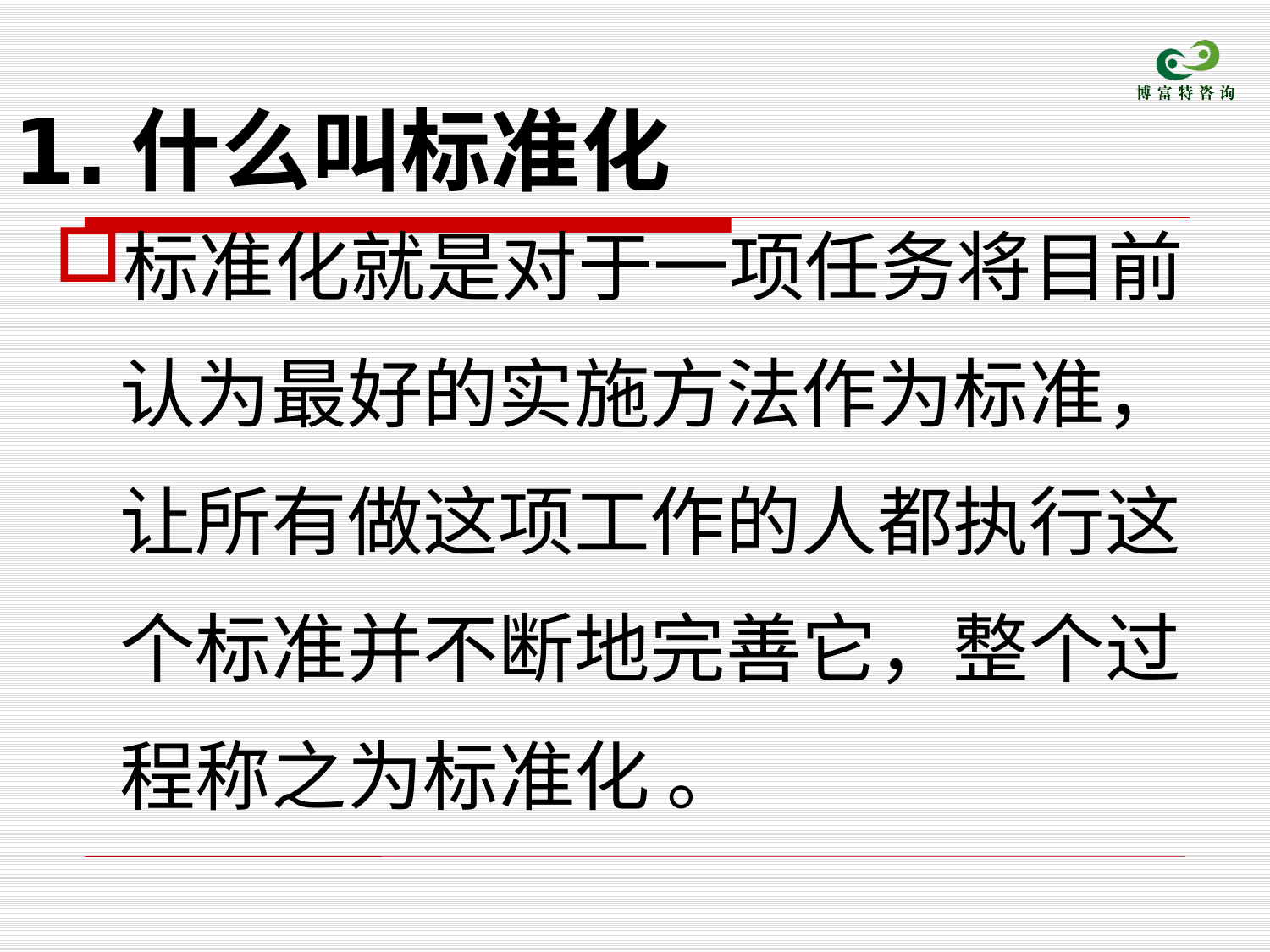

# 1.什么叫标准化
标准化就是对于一项任务将目前认为最好的实施方法作为标准，让所有做这项工作的人都执行这个标准并不断地完善它，整个过程称之为标准化 。
545